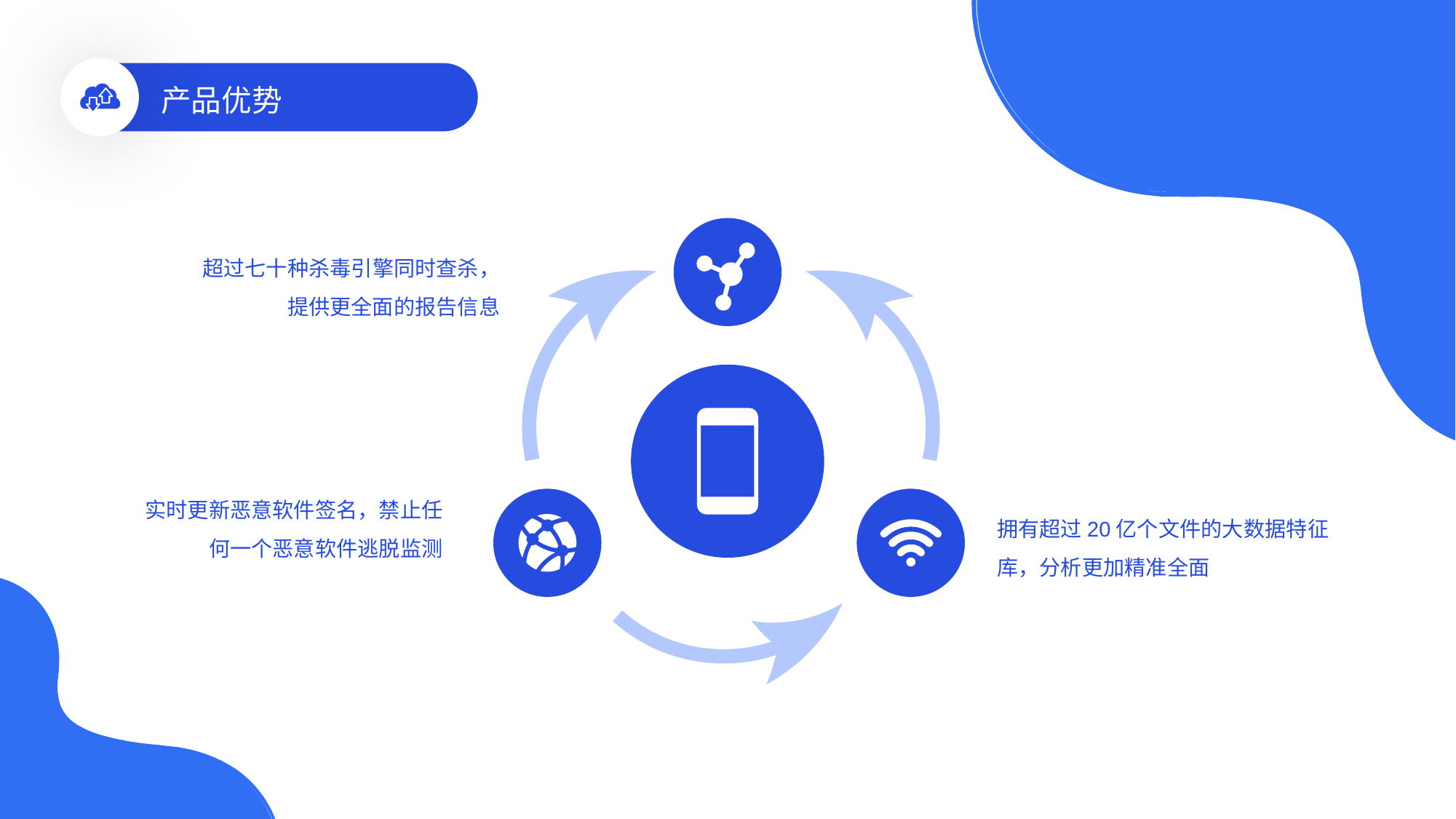

产品优势

超过七十种杀毒引擎同时查杀，提供更全面的报告信息

实时更新恶意软件签名，禁止任何一个恶意软件逃脱监测

拥有超过20亿个文件的大数据特征库，分析更加精准全面